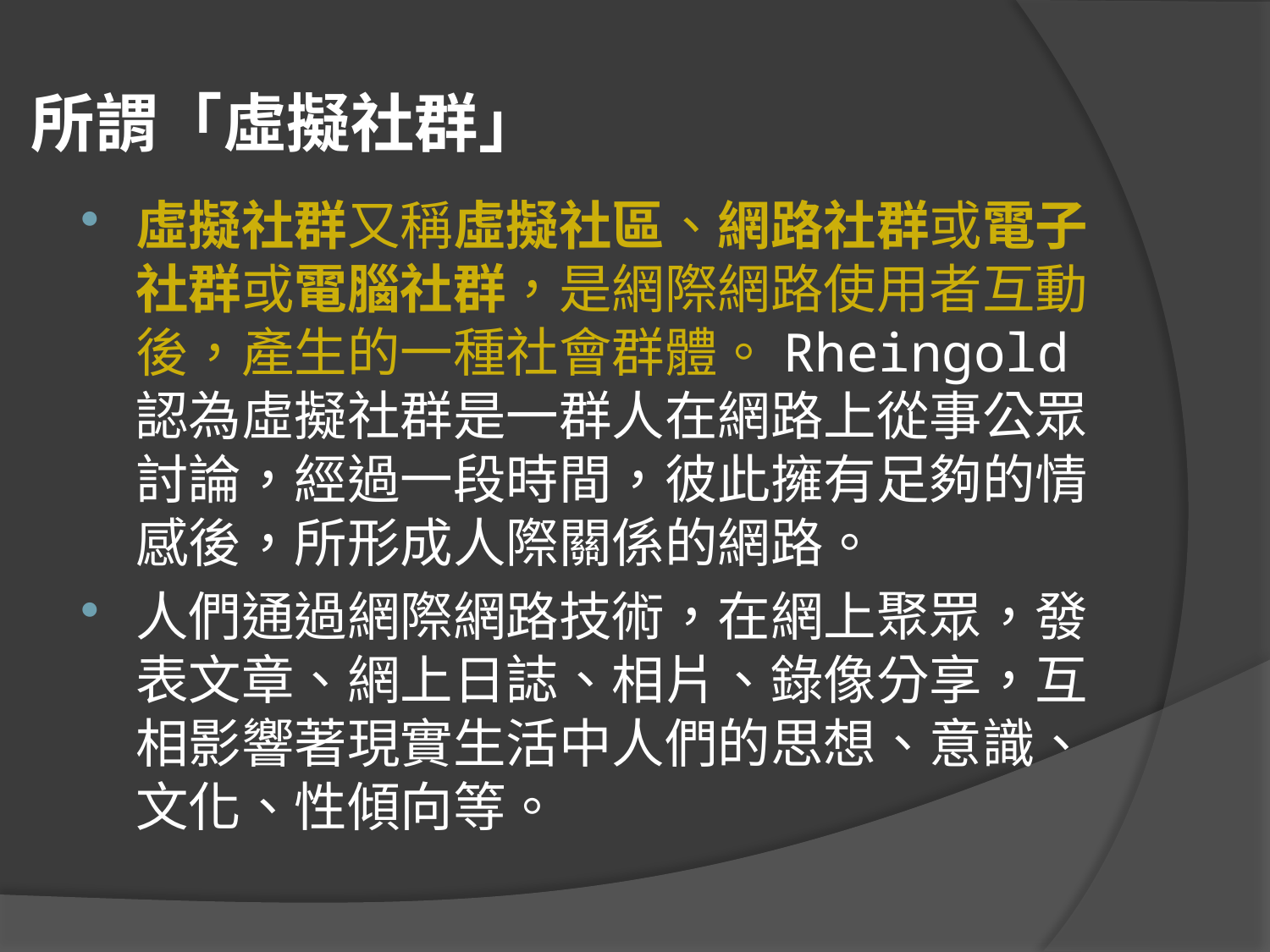

# 所謂「虛擬社群」
虛擬社群又稱虛擬社區、網路社群或電子社群或電腦社群，是網際網路使用者互動後，產生的一種社會群體。Rheingold認為虛擬社群是一群人在網路上從事公眾討論，經過一段時間，彼此擁有足夠的情感後，所形成人際關係的網路。
人們通過網際網路技術，在網上聚眾，發表文章、網上日誌、相片、錄像分享，互相影響著現實生活中人們的思想、意識、文化、性傾向等。